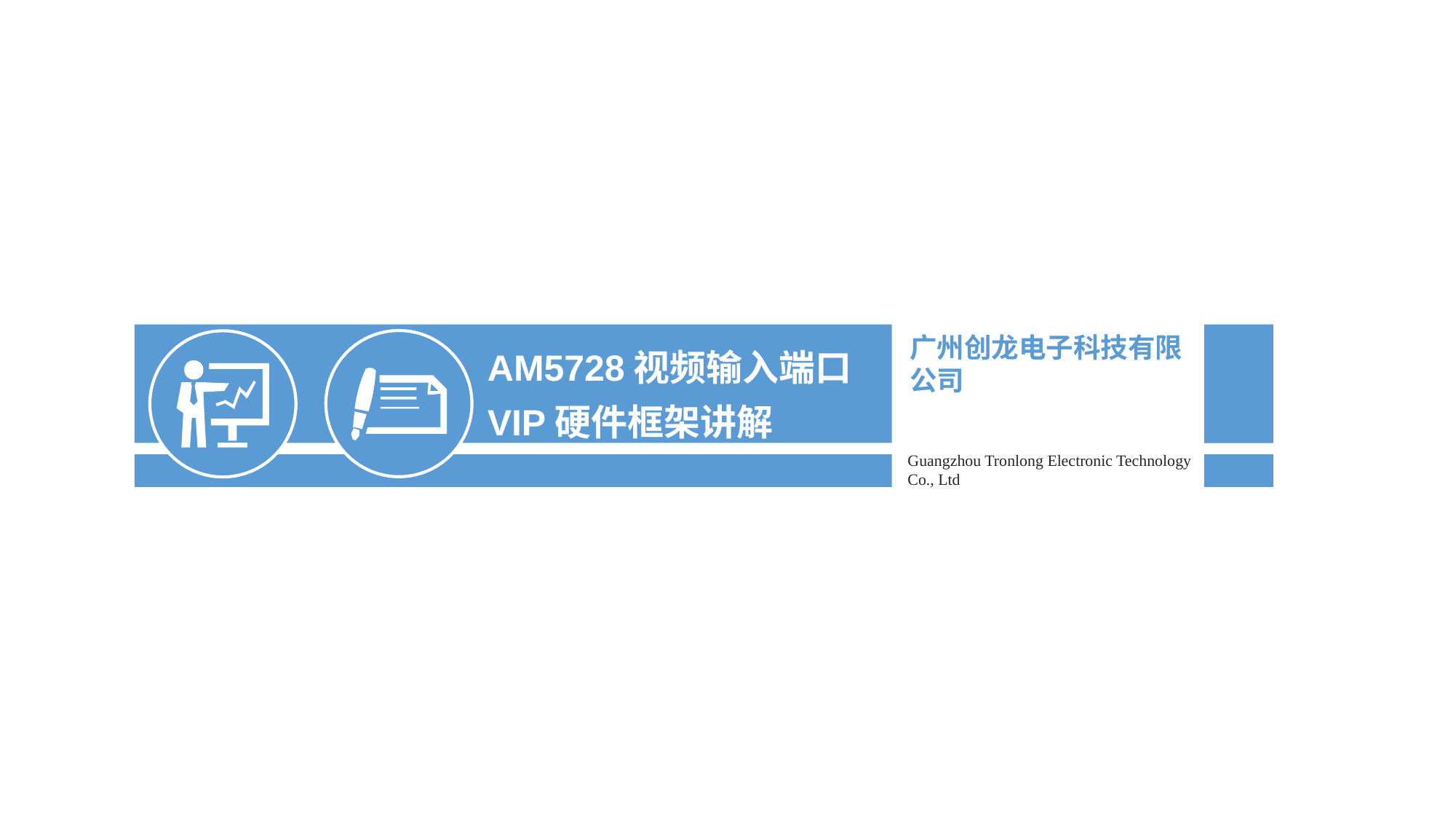

AM5728视频输入端口VIP硬件框架讲解

广州创龙电子科技有限公司

Guangzhou Tronlong Electronic Technology Co., Ltd